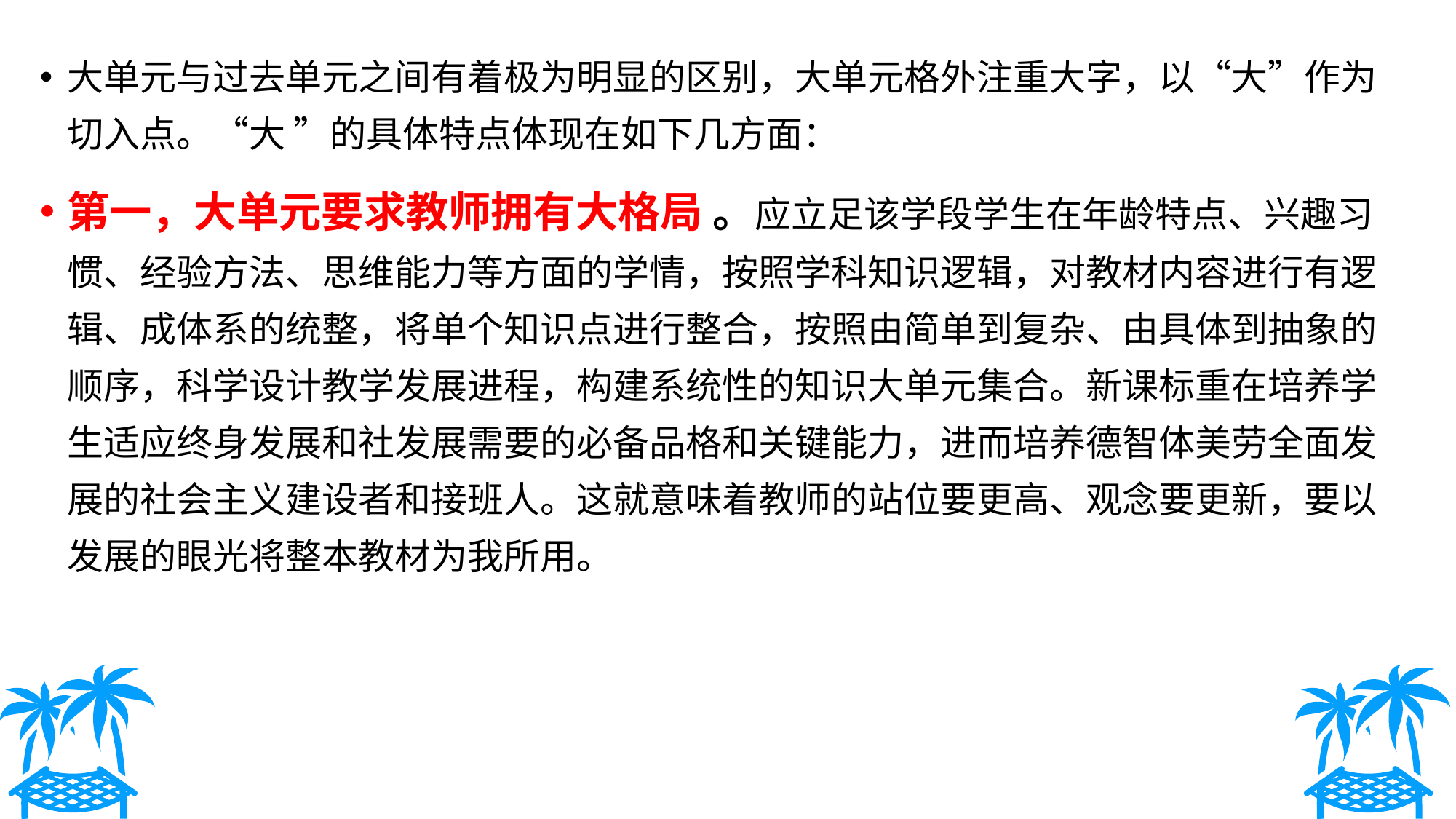

大单元与过去单元之间有着极为明显的区别，大单元格外注重大字，以“大”作为切入点。“大 ”的具体特点体现在如下几方面：
第一，大单元要求教师拥有大格局 。应立足该学段学生在年龄特点、兴趣习惯、经验方法、思维能力等方面的学情，按照学科知识逻辑，对教材内容进行有逻辑、成体系的统整，将单个知识点进行整合，按照由简单到复杂、由具体到抽象的顺序，科学设计教学发展进程，构建系统性的知识大单元集合。新课标重在培养学生适应终身发展和社发展需要的必备品格和关键能力，进而培养德智体美劳全面发展的社会主义建设者和接班人。这就意味着教师的站位要更高、观念要更新，要以发展的眼光将整本教材为我所用。